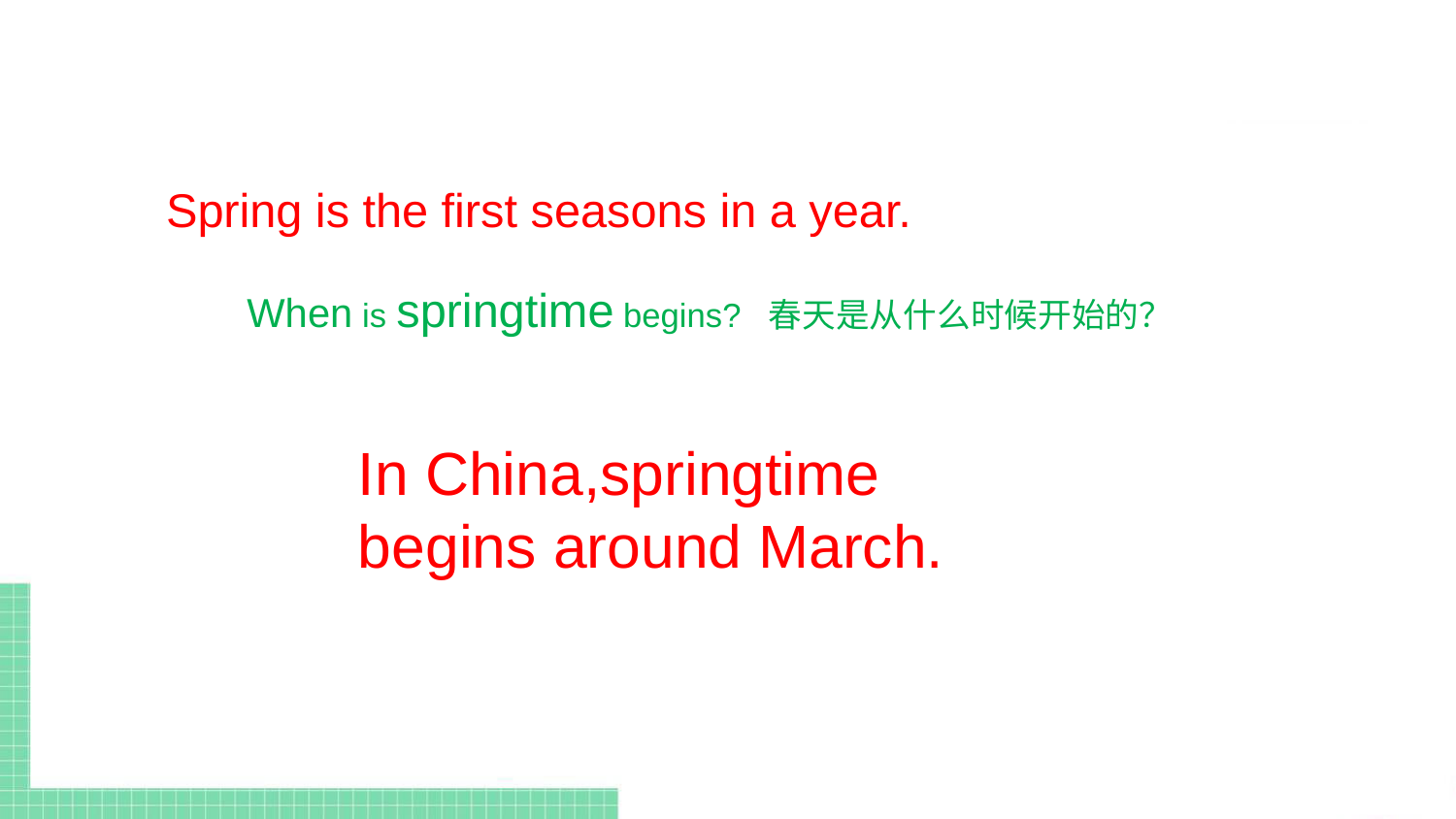

Spring is the first seasons in a year.
When is springtime begins?  春天是从什么时候开始的？
In China,springtime begins around March.